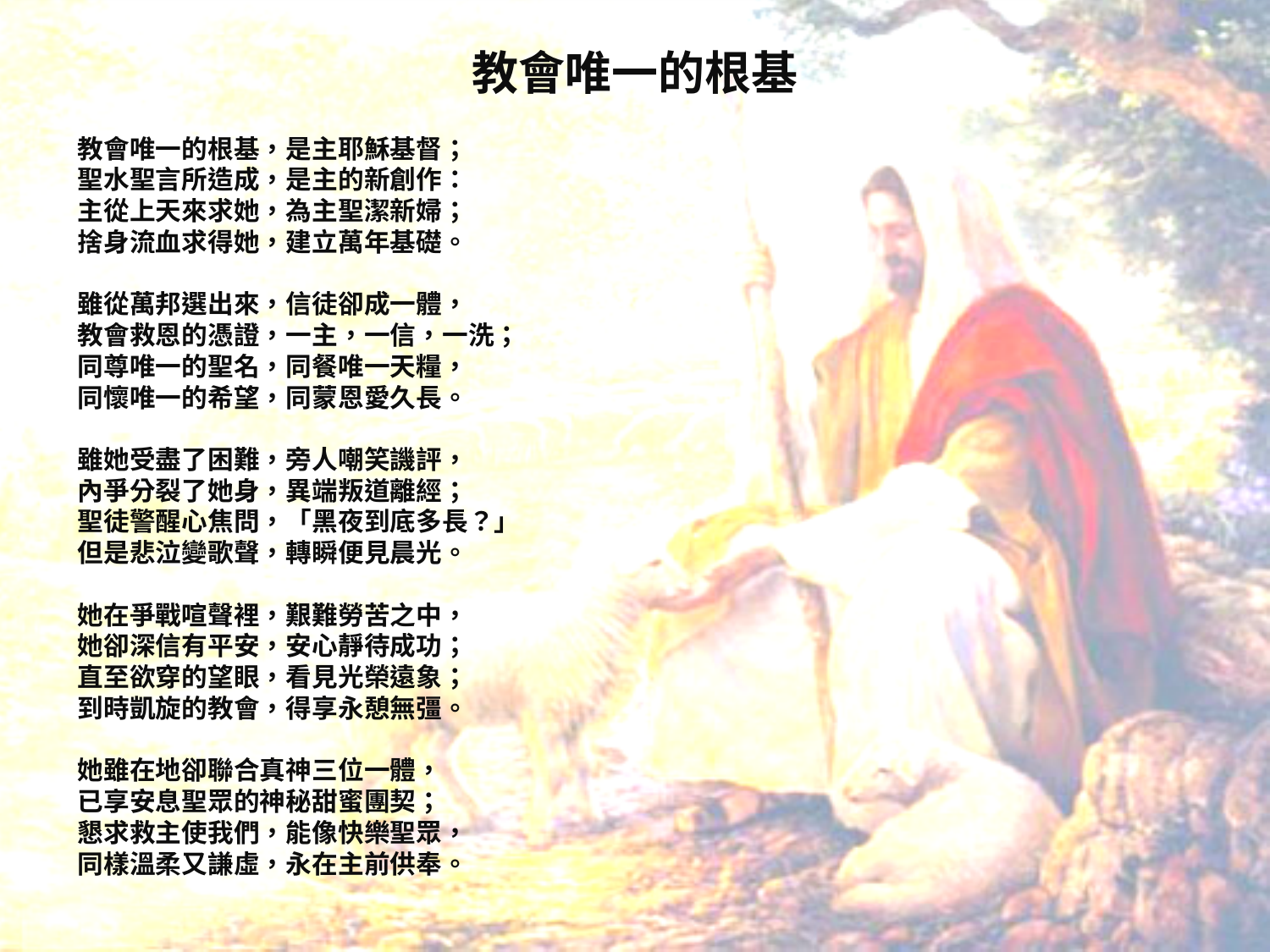

# 教會唯一的根基
教會唯一的根基，是主耶穌基督；
聖水聖言所造成，是主的新創作：
主從上天來求她，為主聖潔新婦；
捨身流血求得她，建立萬年基礎。
雖從萬邦選出來，信徒卻成一體，
教會救恩的憑證，一主，一信，一洗；
同尊唯一的聖名，同餐唯一天糧，
同懷唯一的希望，同蒙恩愛久長。
雖她受盡了困難，旁人嘲笑譏評，
內爭分裂了她身，異端叛道離經；
聖徒警醒心焦問，「黑夜到底多長？」
但是悲泣變歌聲，轉瞬便見晨光。
她在爭戰喧聲裡，艱難勞苦之中，
她卻深信有平安，安心靜待成功；
直至欲穿的望眼，看見光榮遠象；
到時凱旋的教會，得享永憩無彊。
她雖在地卻聯合真神三位一體，
已享安息聖眾的神秘甜蜜團契；
懇求救主使我們，能像快樂聖眾，
同樣溫柔又謙虛，永在主前供奉。